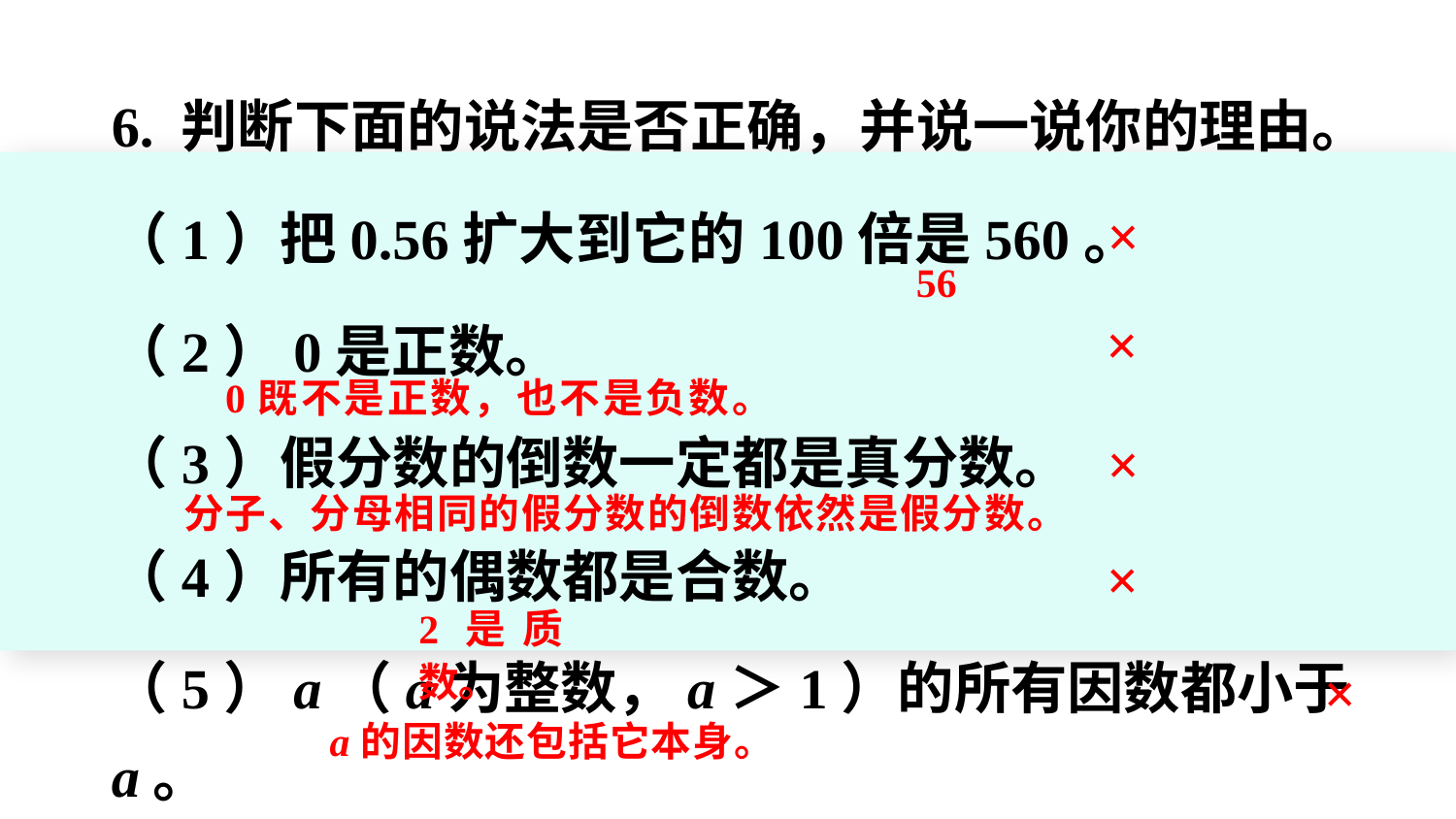

6. 判断下面的说法是否正确，并说一说你的理由。
（1）把0.56扩大到它的100倍是560。
（2）0是正数。
（3）假分数的倒数一定都是真分数。
（4）所有的偶数都是合数。
（5）a（a为整数，a＞1）的所有因数都小于a。
×
56
×
0既不是正数，也不是负数。
×
分子、分母相同的假分数的倒数依然是假分数。
×
2是质数。
×
a的因数还包括它本身。